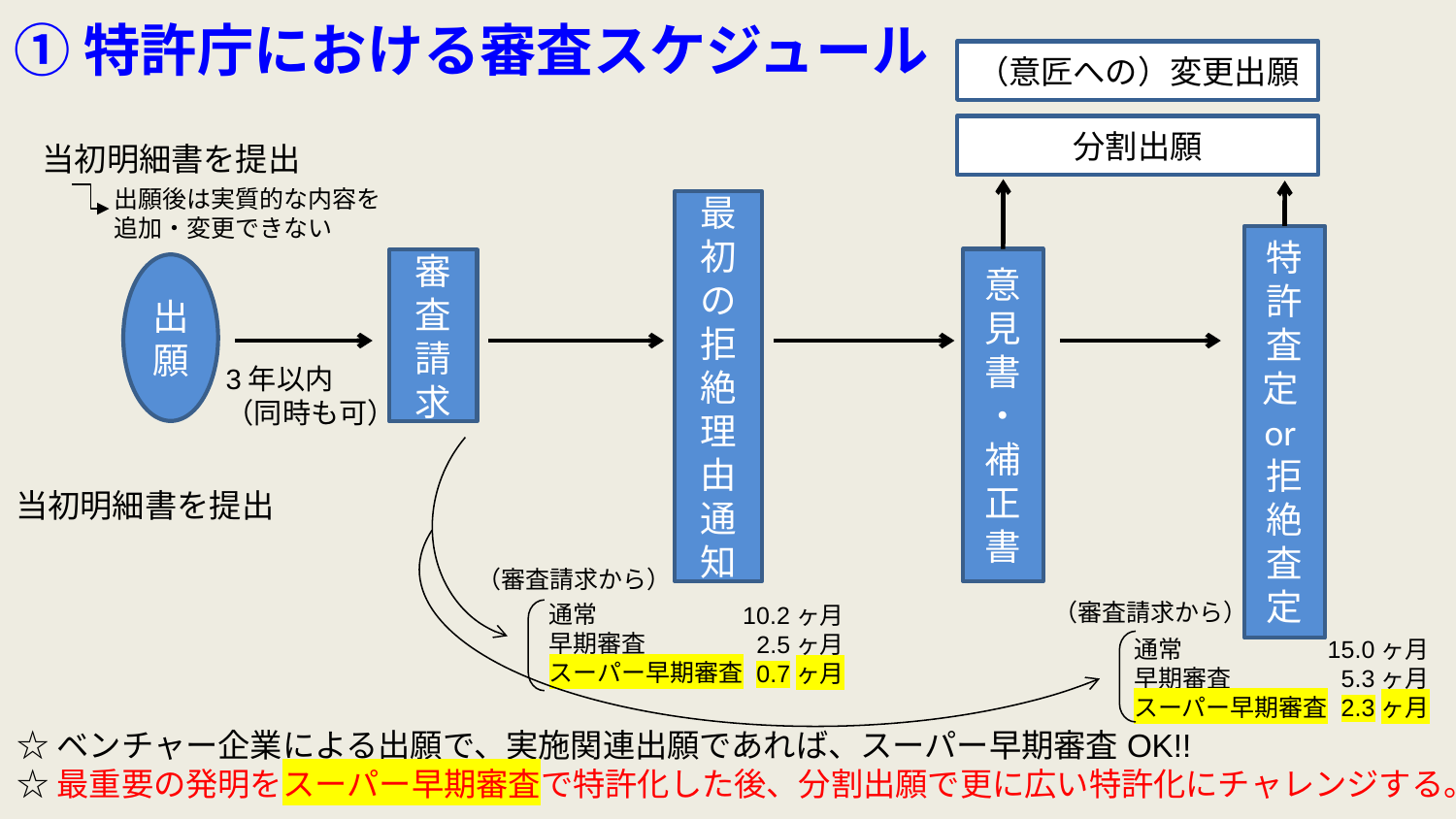

①特許庁における審査スケジュール
（意匠への）変更出願
分割出願
当初明細書を提出
出願後は実質的な内容を
追加・変更できない
最初の拒絶理由通知
特許査定or拒絶査定
意見書・補正書
審査請求
出願
3年以内
（同時も可）

当初明細書を提出
（審査請求から）
（審査請求から）
通常
早期審査
スーパー早期審査
10.2ヶ月
  2.5ヶ月
  0.7ヶ月

通常
早期審査
スーパー早期審査
15.0ヶ月
  5.3ヶ月
  2.3ヶ月

☆ベンチャー企業による出願で、実施関連出願であれば、スーパー早期審査OK!!
☆最重要の発明をスーパー早期審査で特許化した後、分割出願で更に広い特許化にチャレンジする。